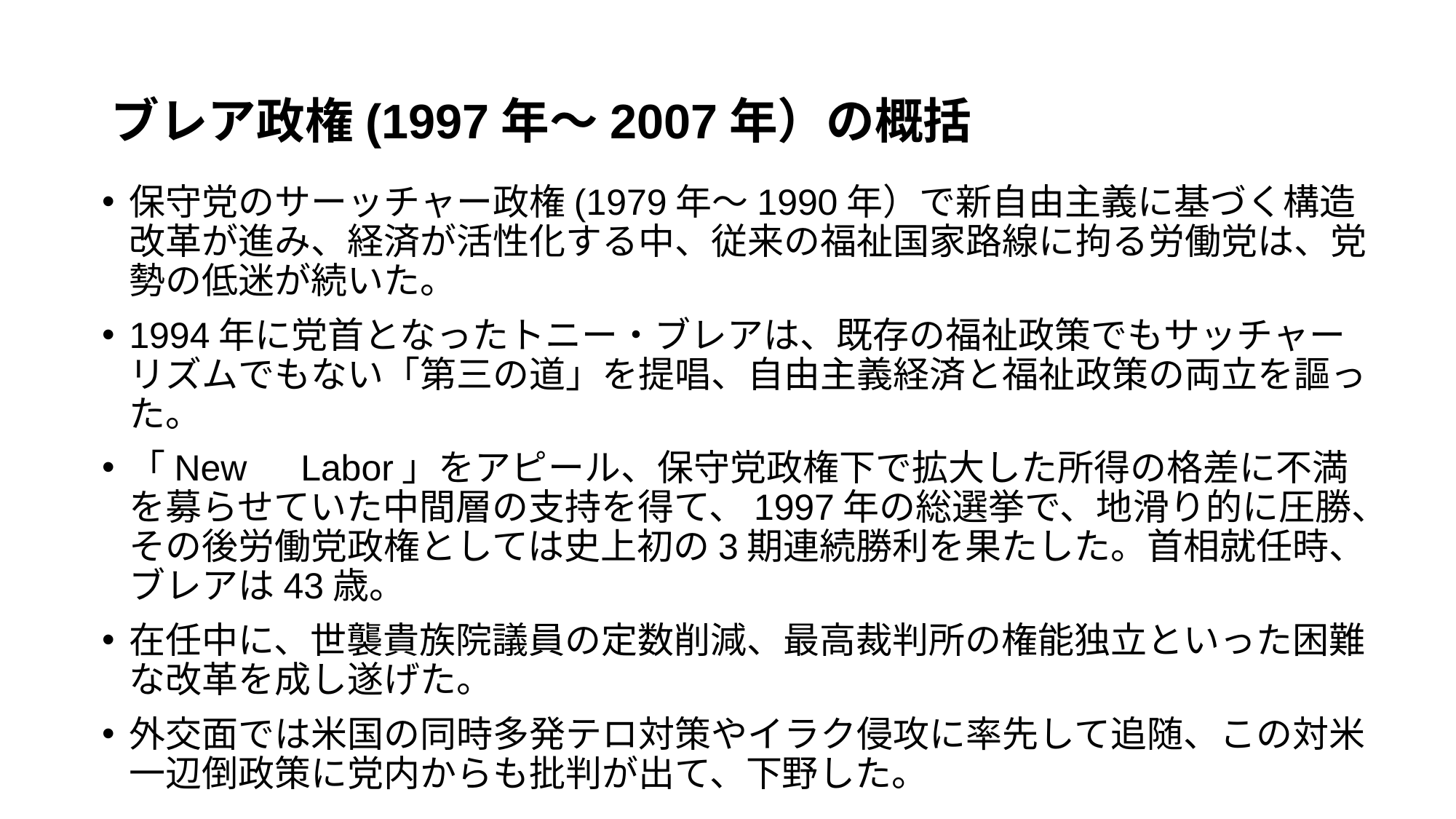

# ブレア政権(1997年～2007年）の概括
保守党のサーッチャー政権(1979年～1990年）で新自由主義に基づく構造改革が進み、経済が活性化する中、従来の福祉国家路線に拘る労働党は、党勢の低迷が続いた。
1994年に党首となったトニー・ブレアは、既存の福祉政策でもサッチャーリズムでもない「第三の道」を提唱、自由主義経済と福祉政策の両立を謳った。
「New　Labor」をアピール、保守党政権下で拡大した所得の格差に不満を募らせていた中間層の支持を得て、1997年の総選挙で、地滑り的に圧勝、その後労働党政権としては史上初の3期連続勝利を果たした。首相就任時、ブレアは43歳。
在任中に、世襲貴族院議員の定数削減、最高裁判所の権能独立といった困難な改革を成し遂げた。
外交面では米国の同時多発テロ対策やイラク侵攻に率先して追随、この対米一辺倒政策に党内からも批判が出て、下野した。